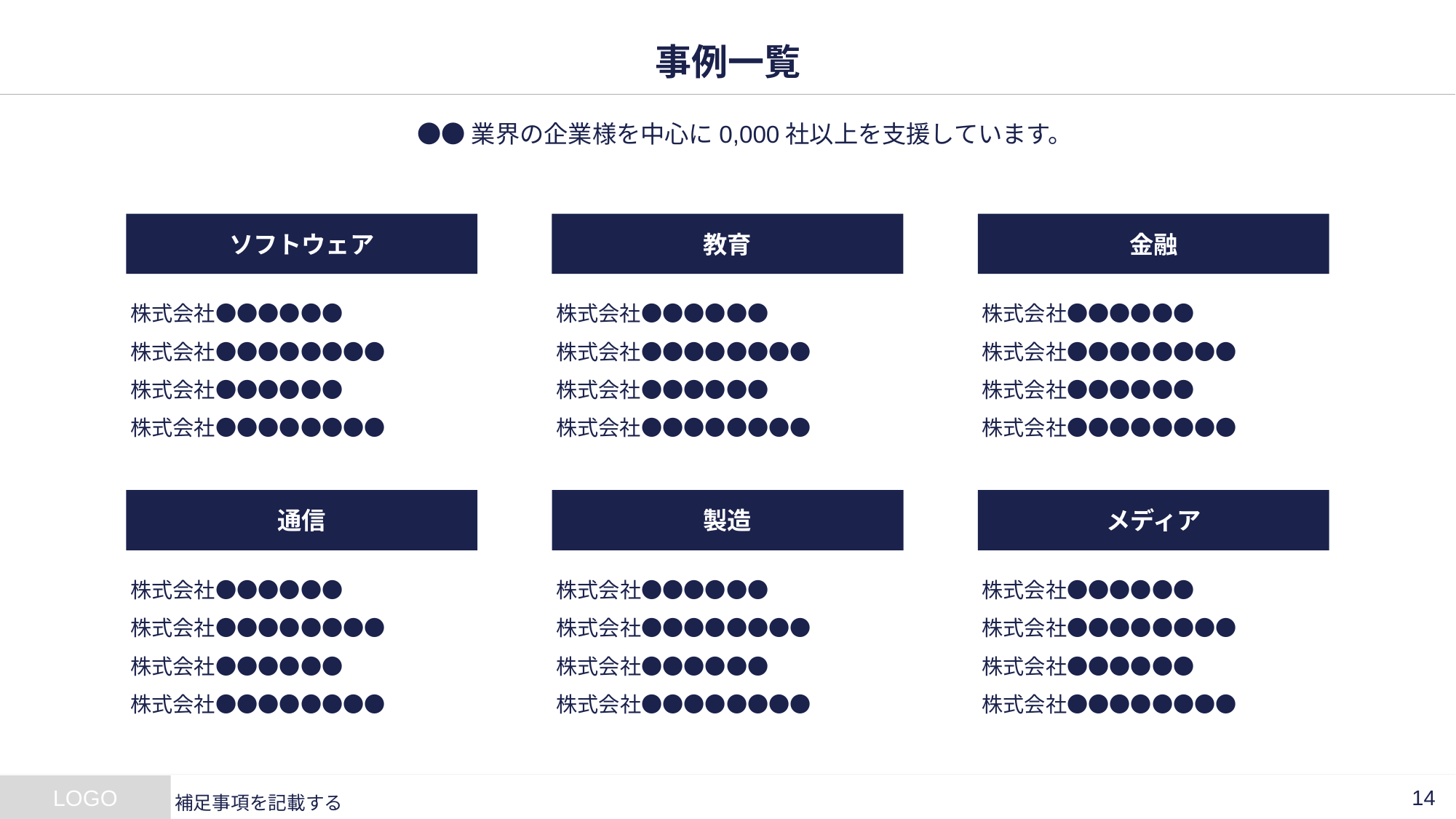

# 事例一覧
●●業界の企業様を中心に0,000社以上を支援しています。
ソフトウェア
教育
金融
株式会社●●●●●●
株式会社●●●●●●●●
株式会社●●●●●●
株式会社●●●●●●●●
株式会社●●●●●●
株式会社●●●●●●●●
株式会社●●●●●●
株式会社●●●●●●●●
株式会社●●●●●●
株式会社●●●●●●●●
株式会社●●●●●●
株式会社●●●●●●●●
通信
製造
メディア
株式会社●●●●●●
株式会社●●●●●●●●
株式会社●●●●●●
株式会社●●●●●●●●
株式会社●●●●●●
株式会社●●●●●●●●
株式会社●●●●●●
株式会社●●●●●●●●
株式会社●●●●●●
株式会社●●●●●●●●
株式会社●●●●●●
株式会社●●●●●●●●
補足事項を記載する
14